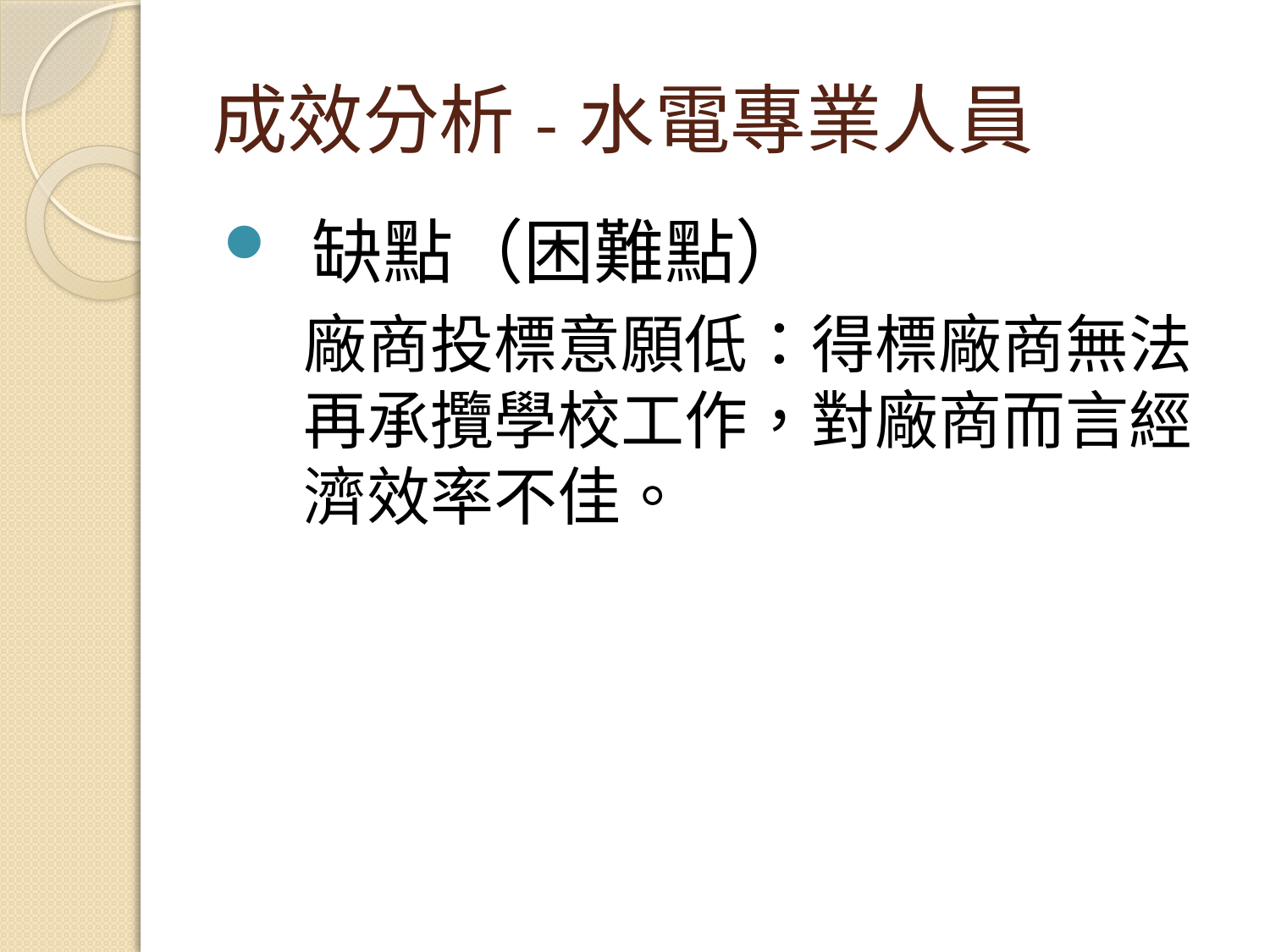

# 成效分析-水電專業人員
 缺點（困難點）
廠商投標意願低：得標廠商無法再承攬學校工作，對廠商而言經濟效率不佳。